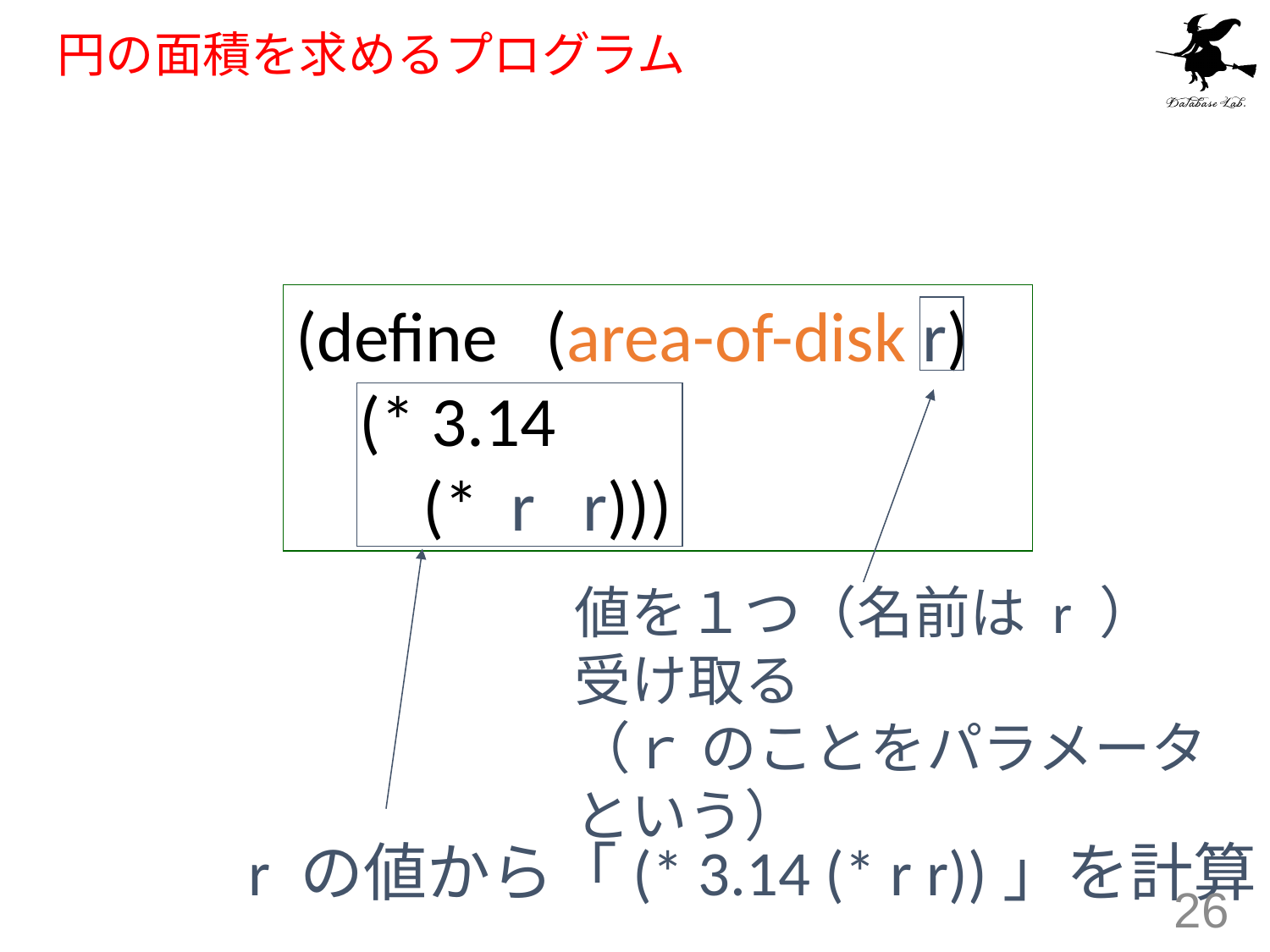

# 円の面積を求めるプログラム
(define   (area-of-disk r)
    (* 3.14
        (*  r   r)))

値を１つ（名前は r ）
受け取る
（ｒ のことをパラメータという）
r の値から「(* 3.14 (* r r))」を計算
26